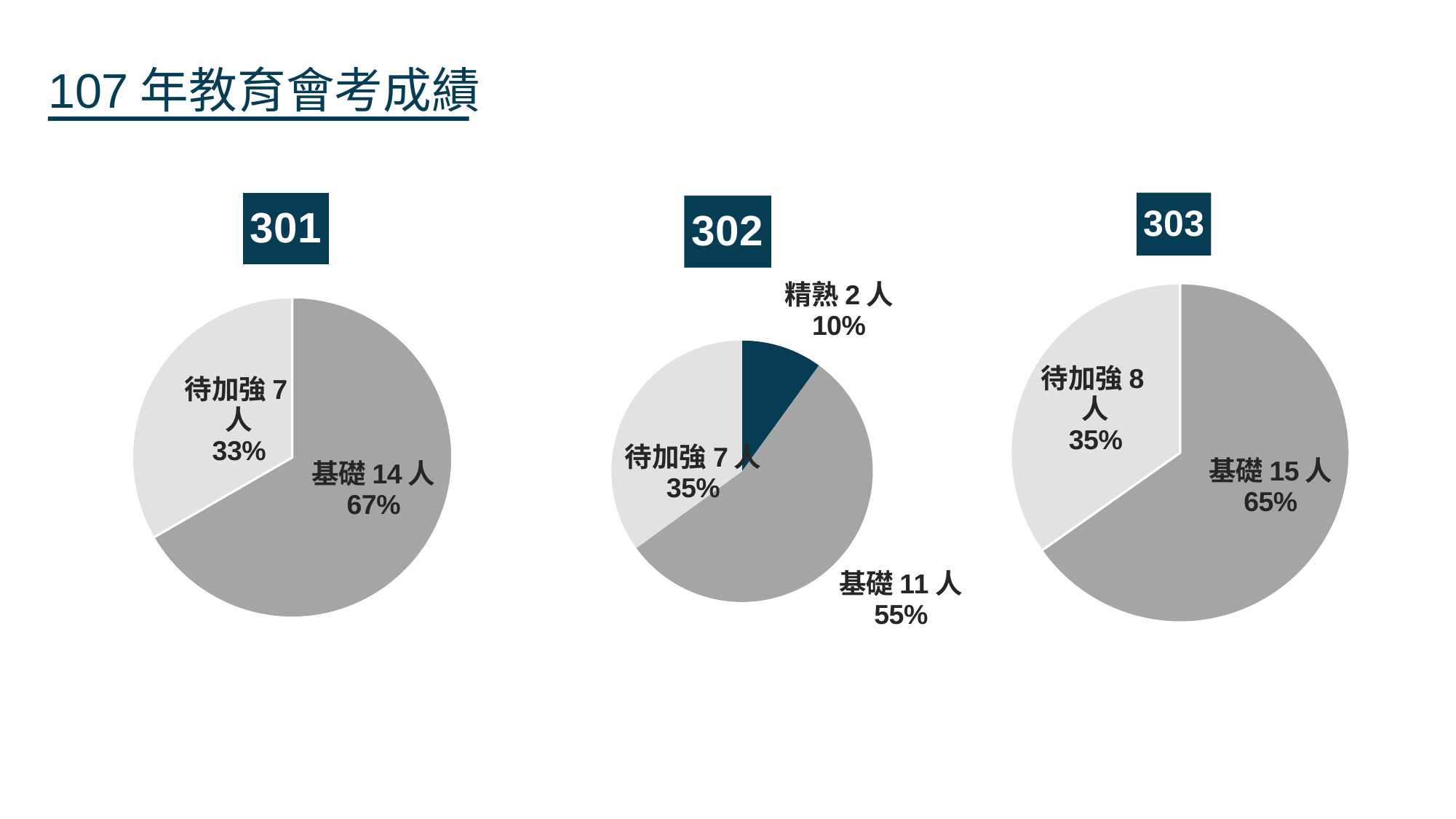

107年教育會考成績

### Chart:

| Category | 301 |
|---|---|
| 精熟0人 | 0.0 |
| 基礎14人 | 14.0 |
| 待加強7人 | 7.0 |

### Chart:

| Category | 303 |
|---|---|
| 精熟0人 | 0.0 |
| 基礎15人 | 15.0 |
| 待加強8人 | 8.0 |

### Chart:

| Category | 302 |
|---|---|
| 精熟2人 | 2.0 |
| 基礎11人 | 11.0 |
| 待加強7人 | 7.0 |